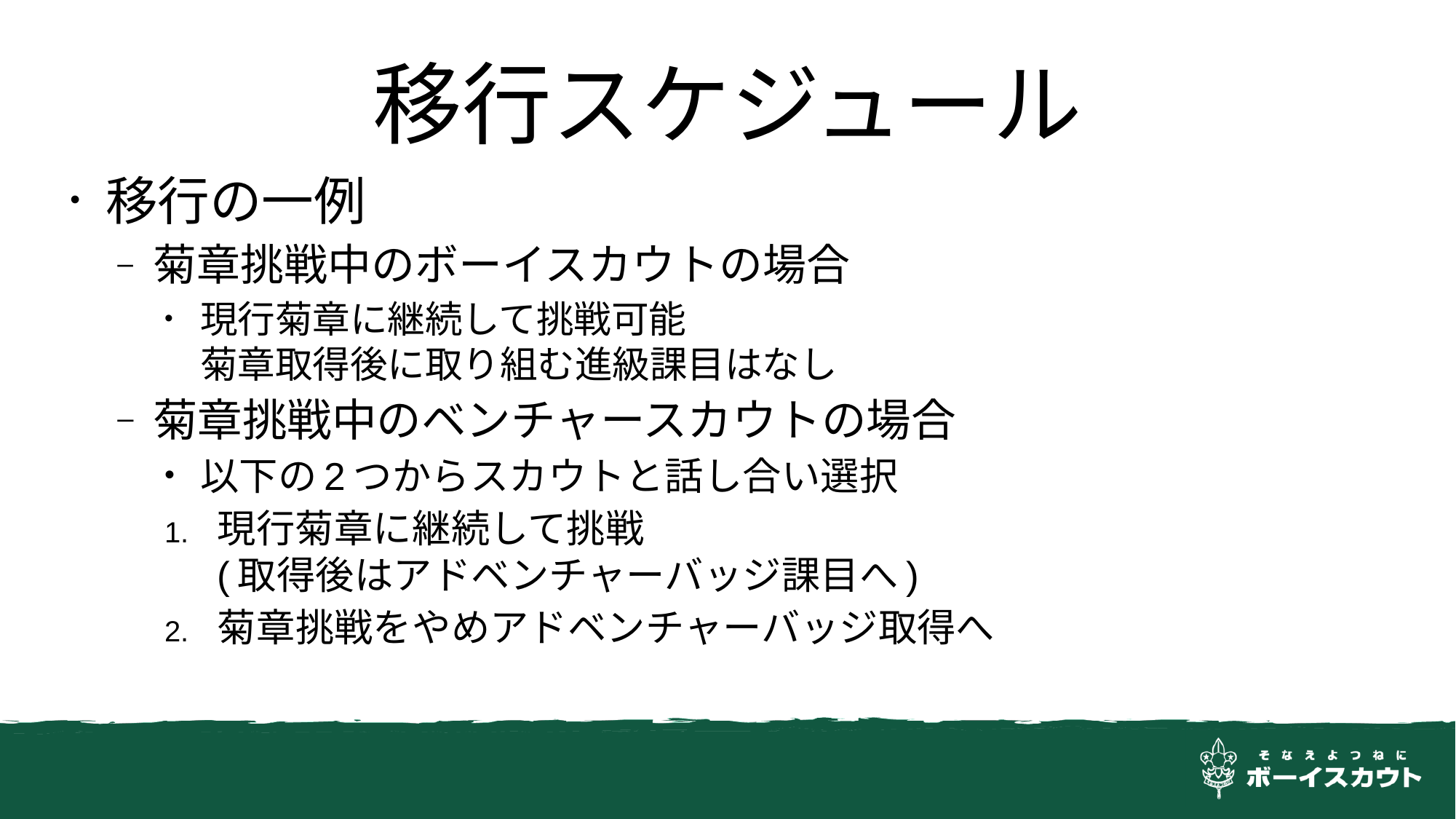

# 移行スケジュール
移行の一例
菊章挑戦中のボーイスカウトの場合
現行菊章に継続して挑戦可能
菊章取得後に取り組む進級課目はなし
菊章挑戦中のベンチャースカウトの場合
以下の2つからスカウトと話し合い選択
現行菊章に継続して挑戦
(取得後はアドベンチャーバッジ課目へ)
菊章挑戦をやめアドベンチャーバッジ取得へ